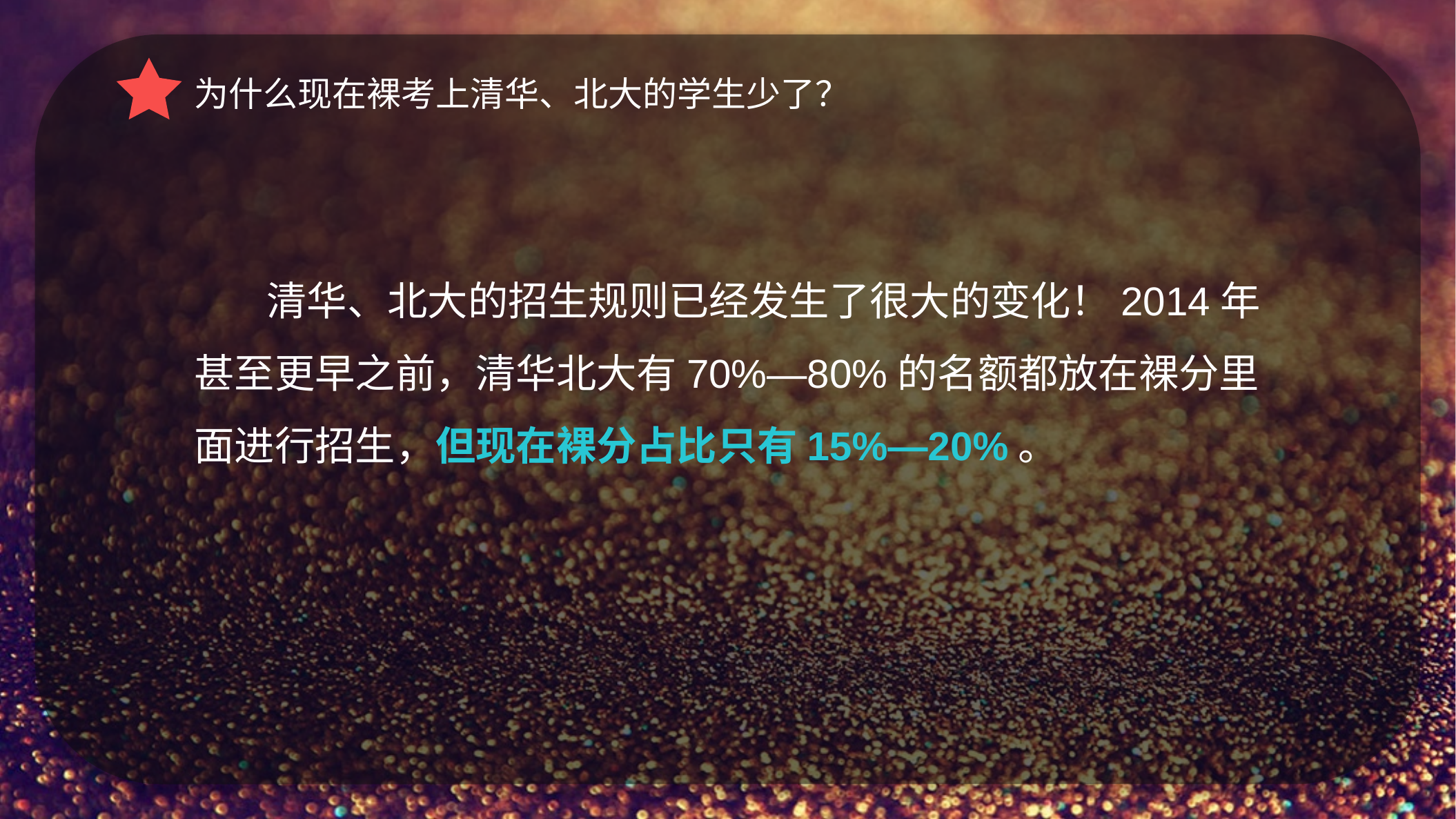

为什么现在裸考上清华、北大的学生少了？
       清华、北大的招生规则已经发生了很大的变化！2014年甚至更早之前，清华北大有70%—80%的名额都放在裸分里面进行招生，但现在裸分占比只有15%—20%。